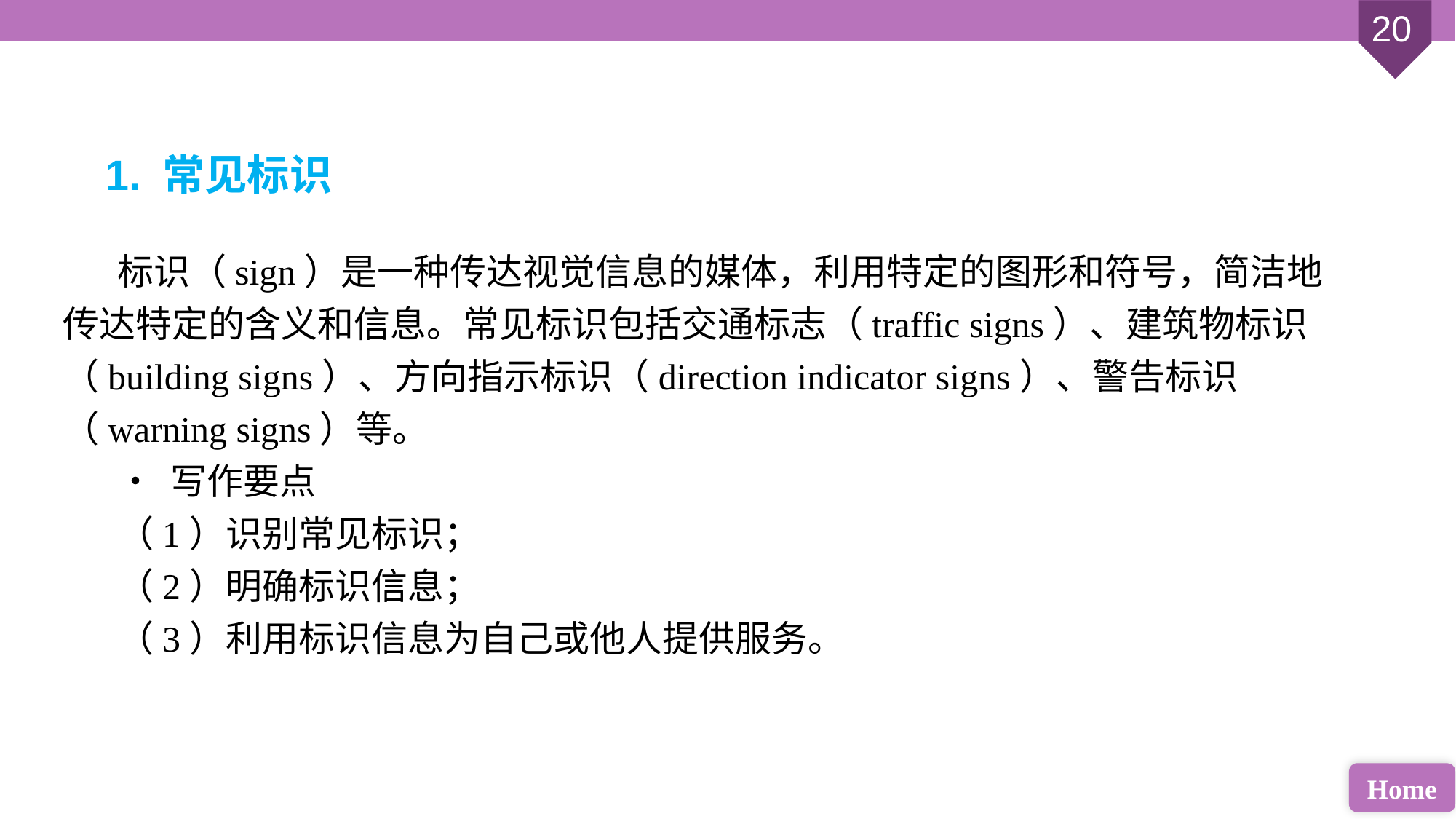

1. 常见标识

标识（sign）是一种传达视觉信息的媒体，利用特定的图形和符号，简洁地传达特定的含义和信息。常见标识包括交通标志（traffic signs）、建筑物标识（building signs）、方向指示标识（direction indicator signs）、警告标识（warning signs）等。
• 写作要点
（1）识别常见标识；
（2）明确标识信息；
（3）利用标识信息为自己或他人提供服务。